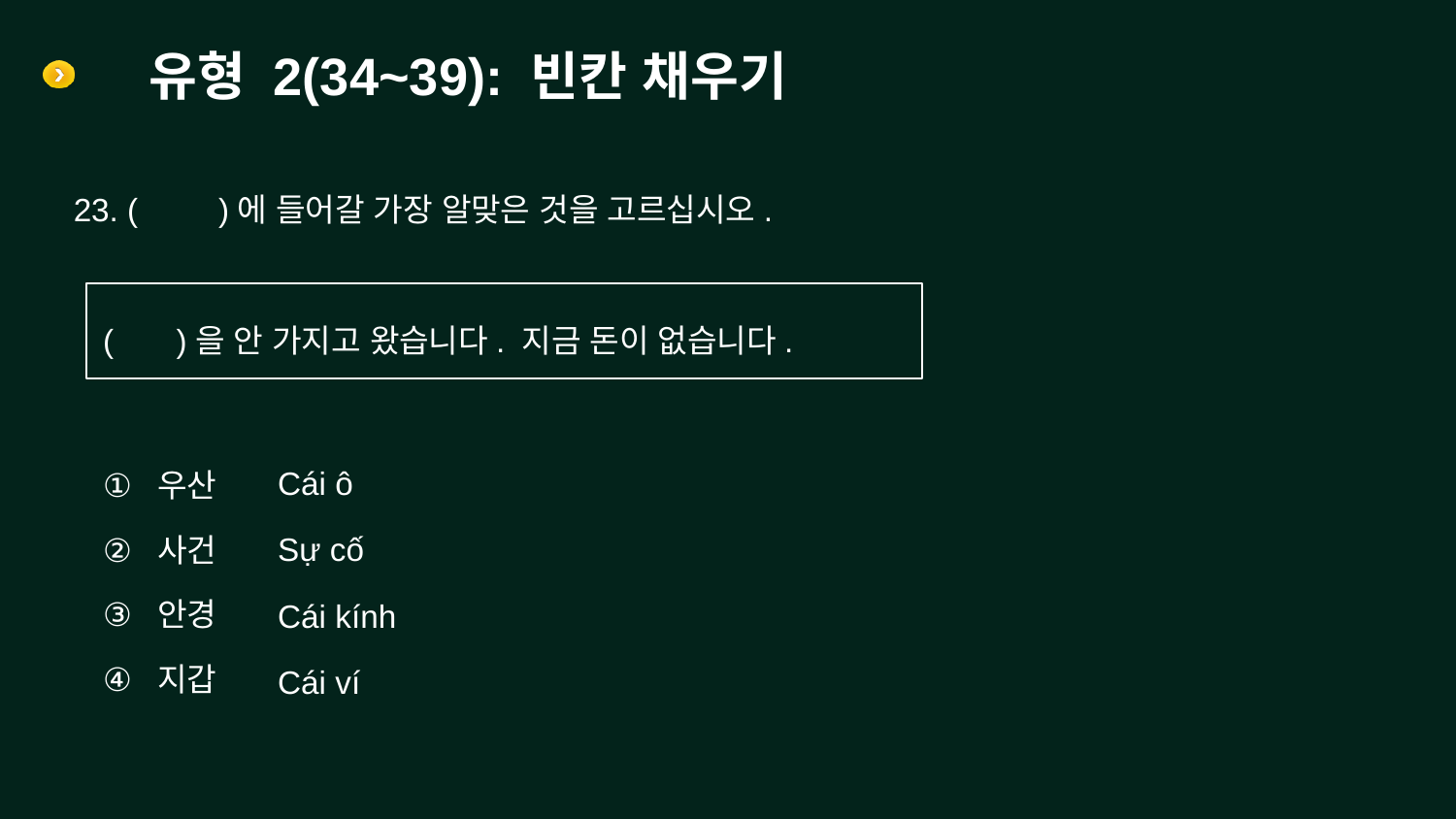

# 유형 2(34~39): 빈칸 채우기
23. (         )에 들어갈 가장 알맞은 것을 고르십시오.
(       )을 안 가지고 왔습니다. 지금 돈이 없습니다.
우산
사건
안경
지갑
Cái ô
Sự cố
Cái kính
Cái ví